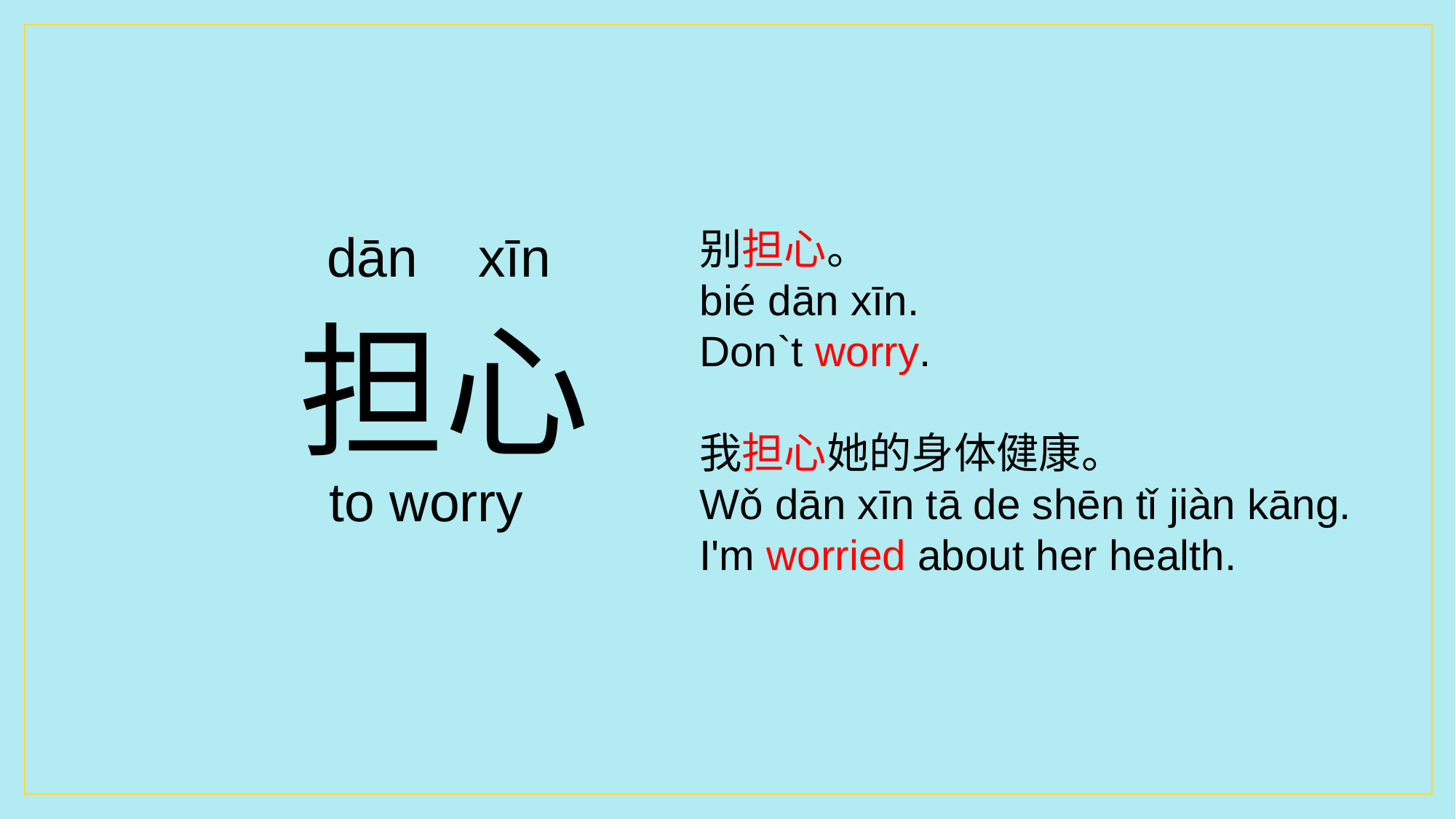

别担心。
bié dān xīn.
Don`t worry.

我担心她的身体健康。
Wǒ dān xīn tā de shēn tǐ jiàn kāng.
I'm worried about her health.
dān    xīn
担心
   to worry